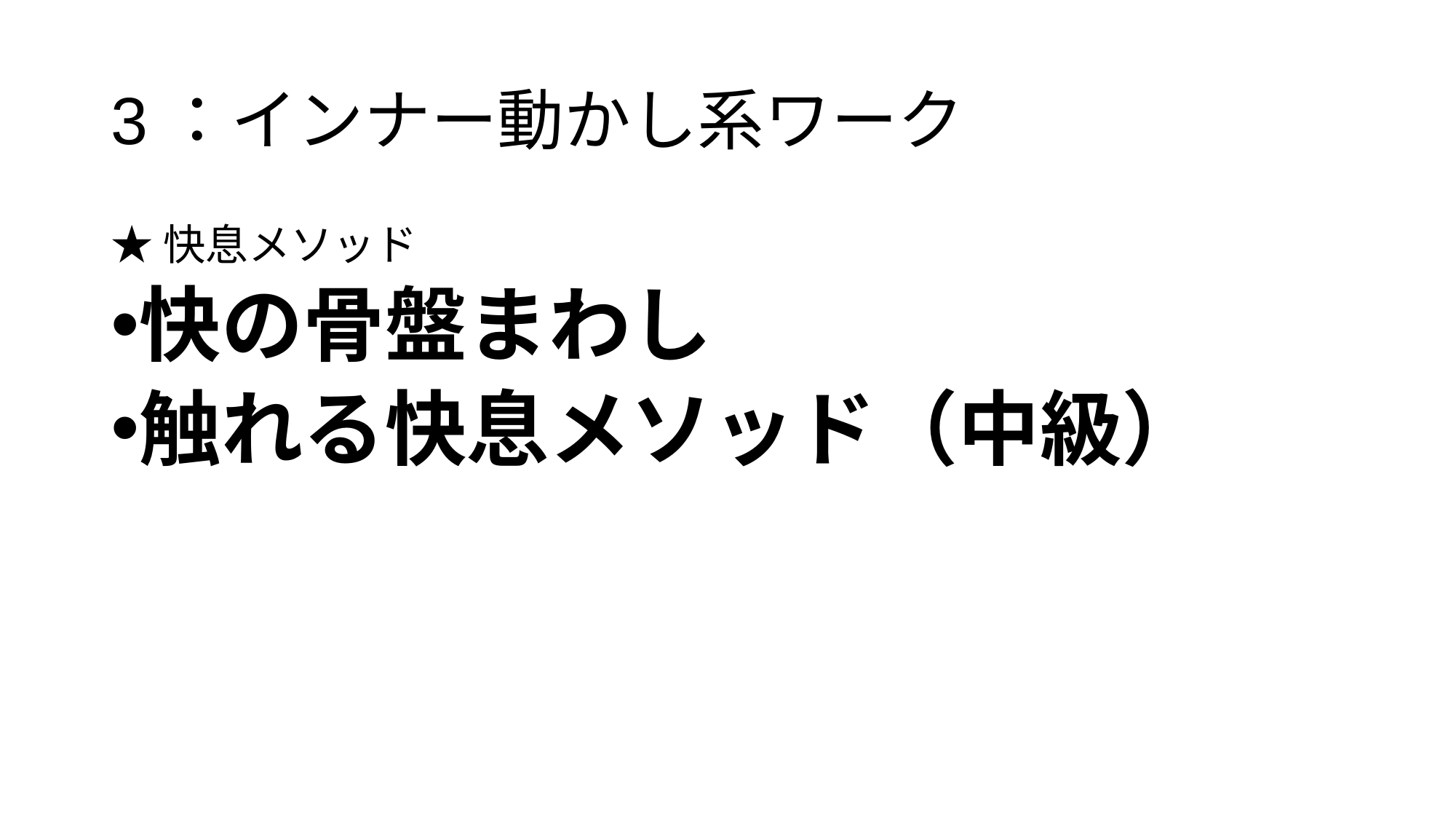

# 3：インナー動かし系ワーク
★快息メソッド
快の骨盤まわし
触れる快息メソッド（中級）